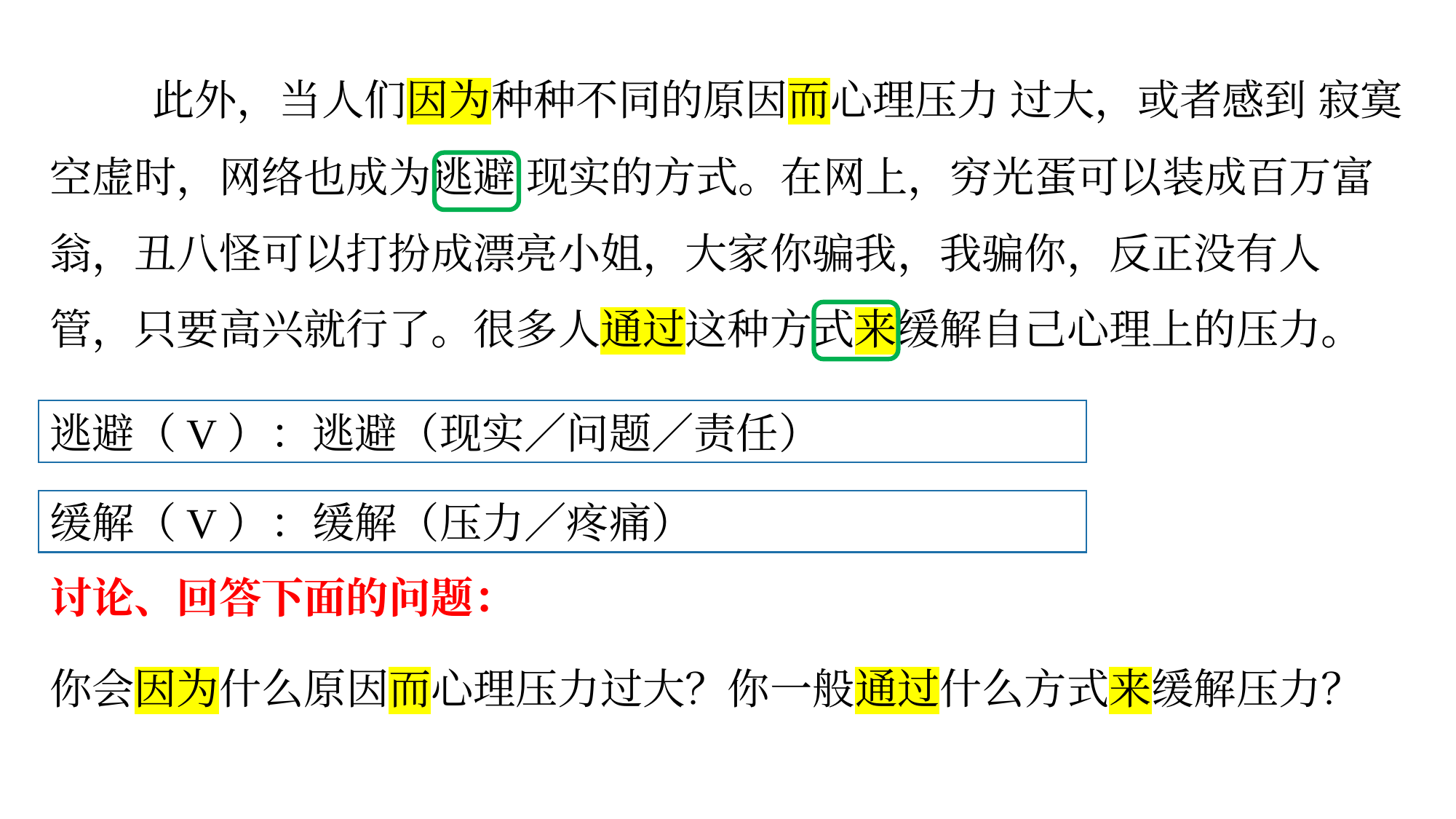

此外，当人们因为种种不同的原因而心理压力 过大，或者感到 寂寞 空虚时，网络也成为逃避 现实的方式。在网上，穷光蛋可以装成百万富翁，丑八怪可以打扮成漂亮小姐，大家你骗我，我骗你，反正没有人管，只要高兴就行了。很多人通过这种方式来缓解自己心理上的压力。

讨论、回答下面的问题：
你会因为什么原因而心理压力过大？你一般通过什么方式来缓解压力？

逃避（V）：逃避（现实／问题／责任）
缓解（V）：缓解（压力／疼痛）